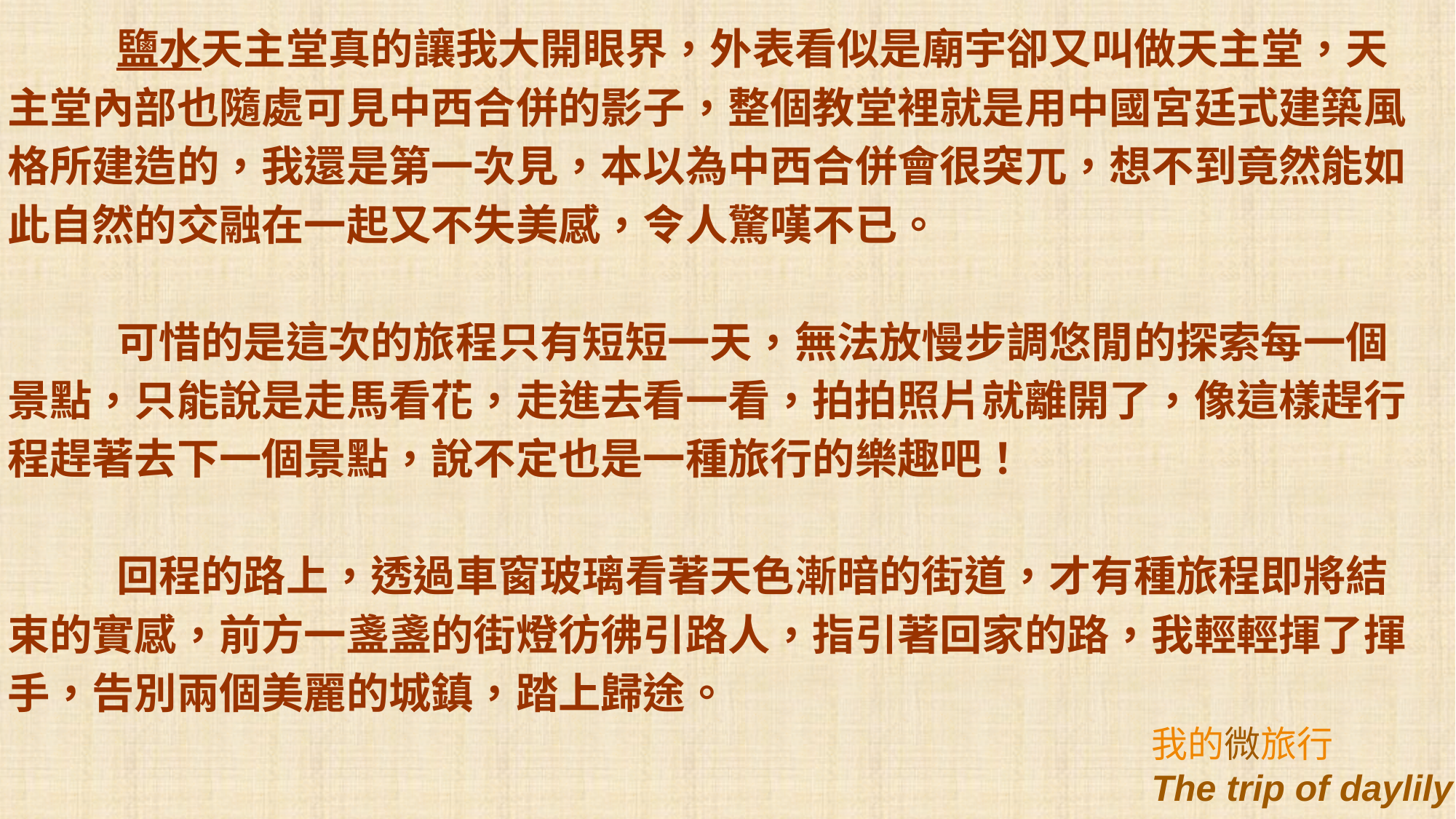

鹽水天主堂真的讓我大開眼界，外表看似是廟宇卻又叫做天主堂，天主堂內部也隨處可見中西合併的影子，整個教堂裡就是用中國宮廷式建築風格所建造的，我還是第一次見，本以為中西合併會很突兀，想不到竟然能如此自然的交融在一起又不失美感，令人驚嘆不已。

	可惜的是這次的旅程只有短短一天，無法放慢步調悠閒的探索每一個景點，只能說是走馬看花，走進去看一看，拍拍照片就離開了，像這樣趕行程趕著去下一個景點，說不定也是一種旅行的樂趣吧！

	回程的路上，透過車窗玻璃看著天色漸暗的街道，才有種旅程即將結束的實感，前方一盞盞的街燈彷彿引路人，指引著回家的路，我輕輕揮了揮手，告別兩個美麗的城鎮，踏上歸途。

# 我的微旅行 The trip of daylily